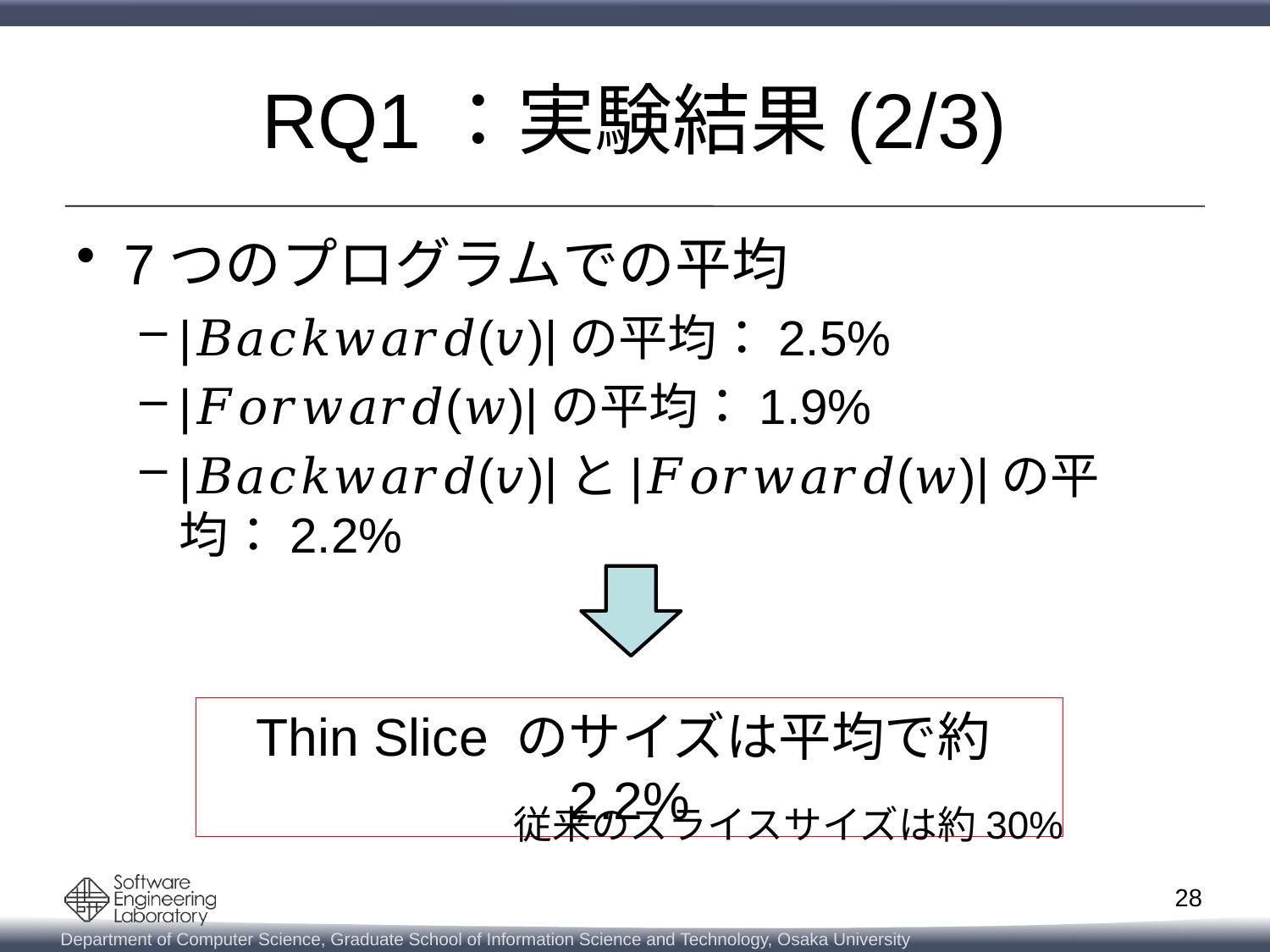

# RQ1：実験結果(2/3)
7つのプログラムでの平均
|𝐵𝑎𝑐𝑘𝑤𝑎𝑟𝑑(𝑣)|の平均：2.5%
|𝐹𝑜𝑟𝑤𝑎𝑟𝑑(𝑤)|の平均：1.9%
|𝐵𝑎𝑐𝑘𝑤𝑎𝑟𝑑(𝑣)|と|𝐹𝑜𝑟𝑤𝑎𝑟𝑑(𝑤)|の平均：2.2%

Thin Slice のサイズは平均で約2.2%
従来のスライスサイズは約30%
28